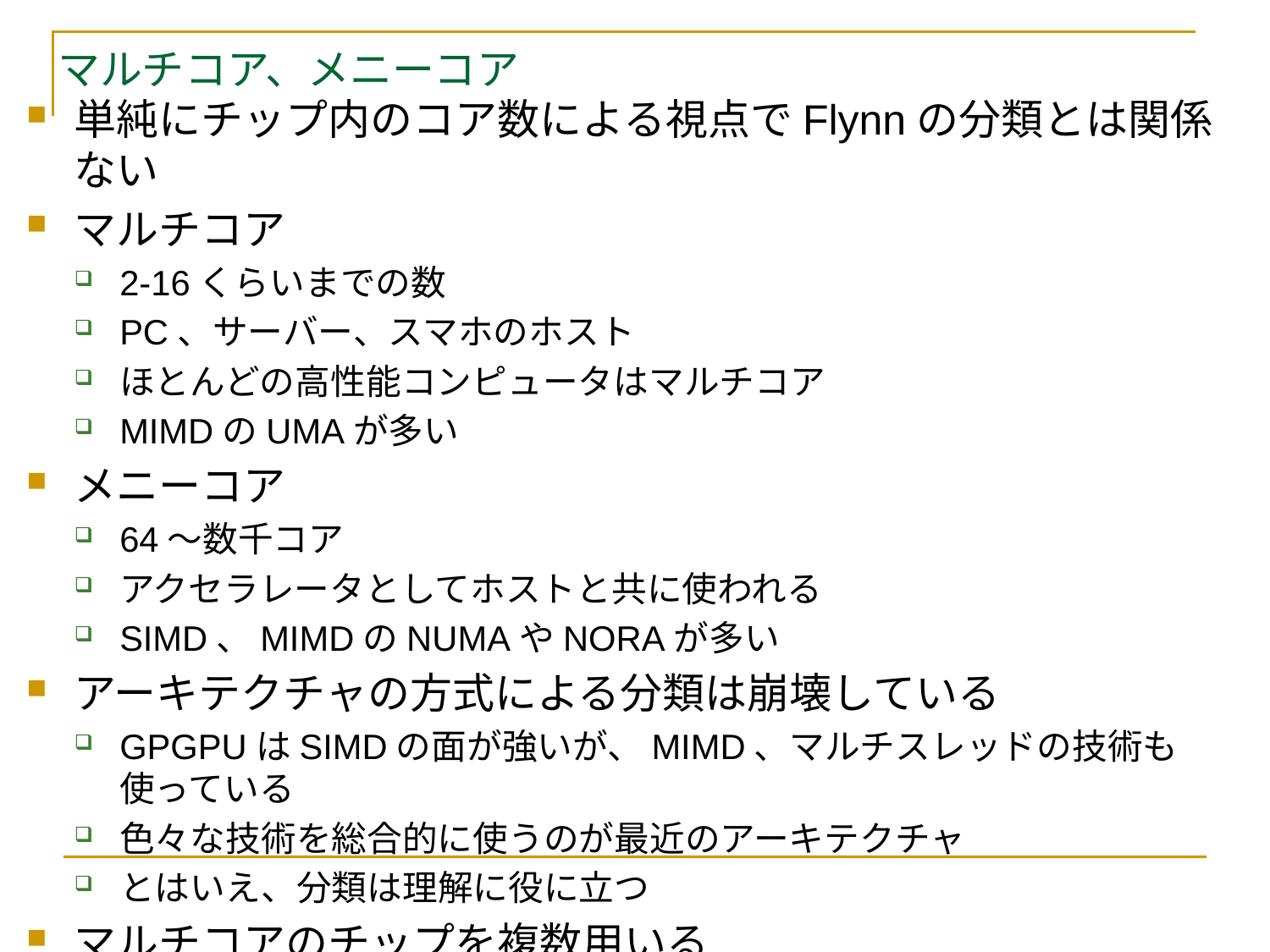

# マルチコア、メニーコア
単純にチップ内のコア数による視点でFlynnの分類とは関係ない
マルチコア
2-16くらいまでの数
PC、サーバー、スマホのホスト
ほとんどの高性能コンピュータはマルチコア
MIMDのUMAが多い
メニーコア
64～数千コア
アクセラレータとしてホストと共に使われる
SIMD、MIMDのNUMAやNORAが多い
アーキテクチャの方式による分類は崩壊している
GPGPUはSIMDの面が強いが、MIMD、マルチスレッドの技術も使っている
色々な技術を総合的に使うのが最近のアーキテクチャ
とはいえ、分類は理解に役に立つ
マルチコアのチップを複数用いる
　　→マルチプロセッサ（古典的な言い方）